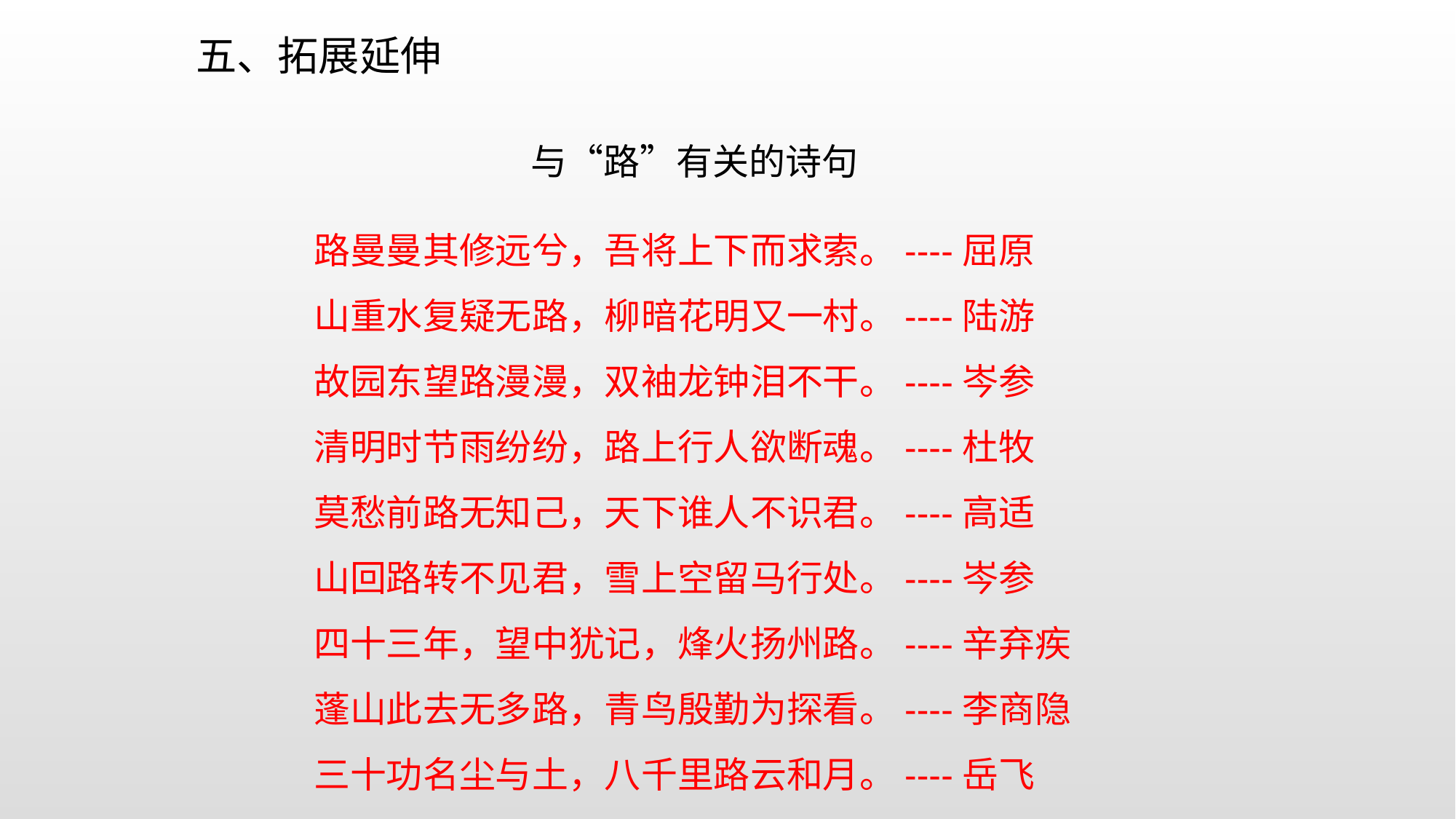

五、拓展延伸
与“路”有关的诗句
路曼曼其修远兮，吾将上下而求索。----屈原
山重水复疑无路，柳暗花明又一村。----陆游
故园东望路漫漫，双袖龙钟泪不干。----岑参
清明时节雨纷纷，路上行人欲断魂。----杜牧
莫愁前路无知己，天下谁人不识君。----高适
山回路转不见君，雪上空留马行处。----岑参
四十三年，望中犹记，烽火扬州路。----辛弃疾
蓬山此去无多路，青鸟殷勤为探看。----李商隐
三十功名尘与土，八千里路云和月。----岳飞